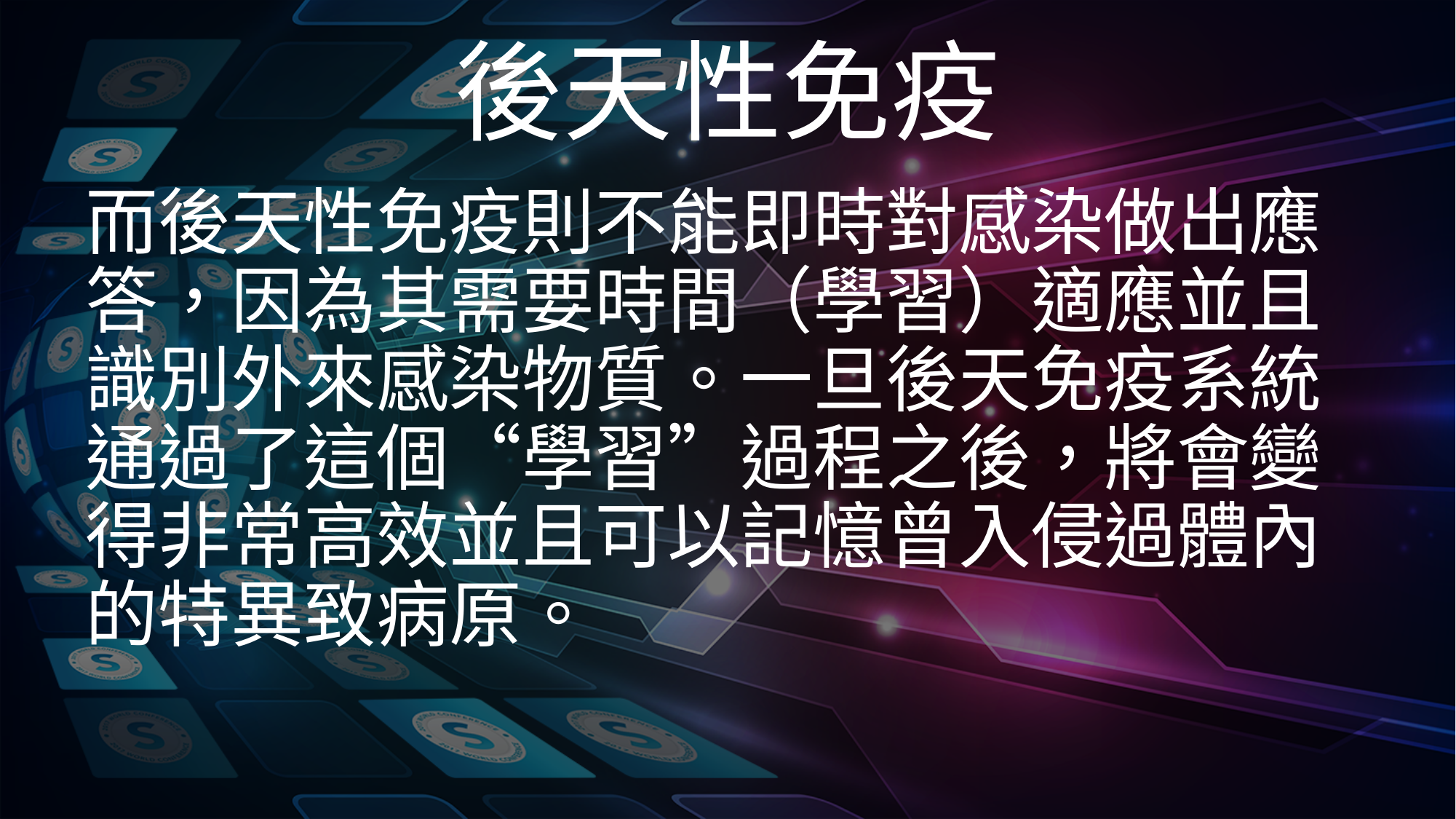

後天性免疫
而後天性免疫則不能即時對感染做出應答，因為其需要時間（學習）適應並且識別外來感染物質。一旦後天免疫系統通過了這個“學習”過程之後，將會變得非常高效並且可以記憶曾入侵過體內的特異致病原。